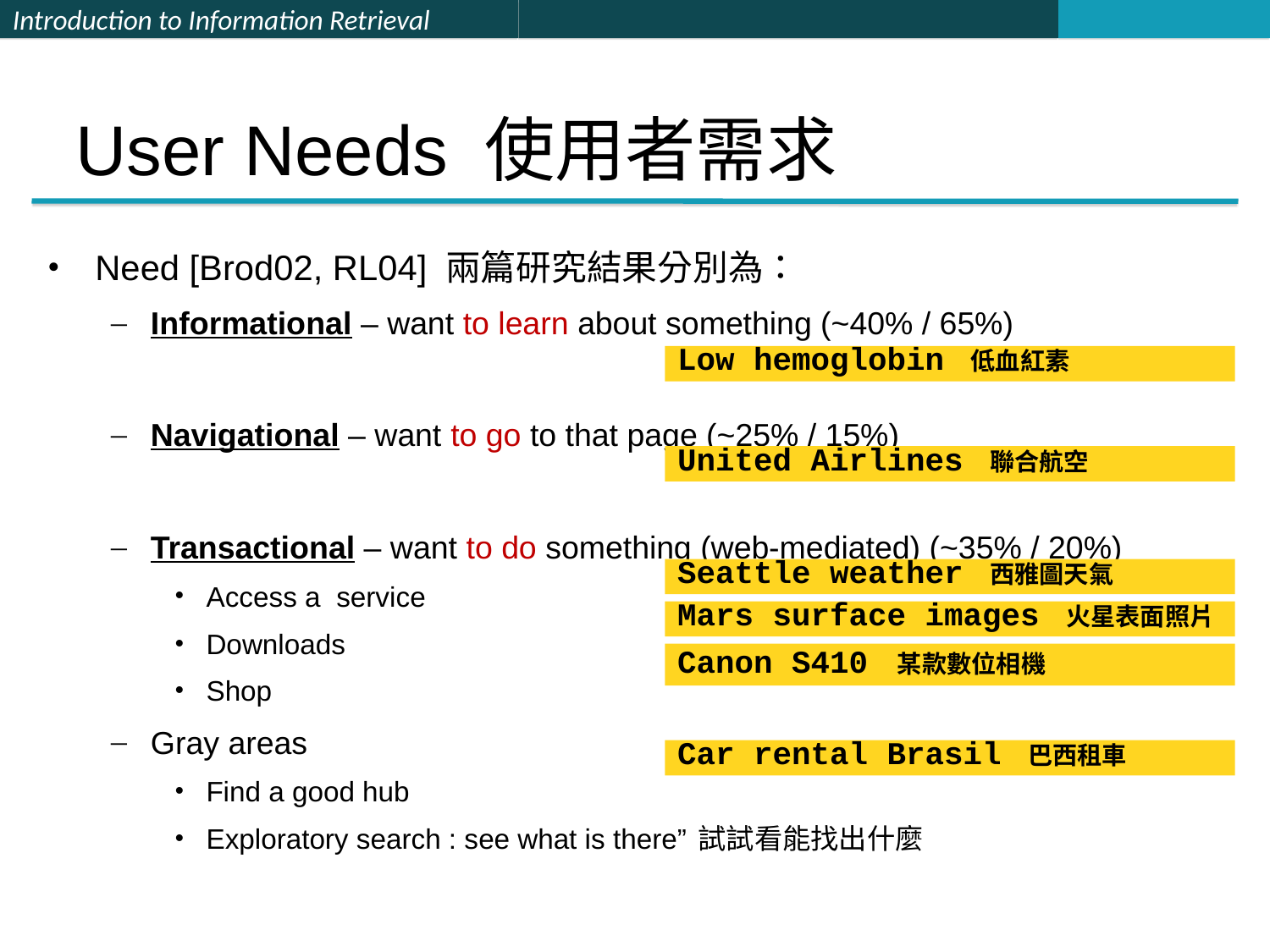

# User Needs 使用者需求
Need [Brod02, RL04] 兩篇研究結果分別為：
Informational – want to learn about something (~40% / 65%)

Navigational – want to go to that page (~25% / 15%)

Transactional – want to do something (web-mediated) (~35% / 20%)
Access a  service
Downloads
Shop
Gray areas
Find a good hub
Exploratory search : see what is there” 試試看能找出什麼
Low hemoglobin 低血紅素
United Airlines 聯合航空
Seattle weather 西雅圖天氣
Mars surface images 火星表面照片
Canon S410 某款數位相機
Car rental Brasil 巴西租車